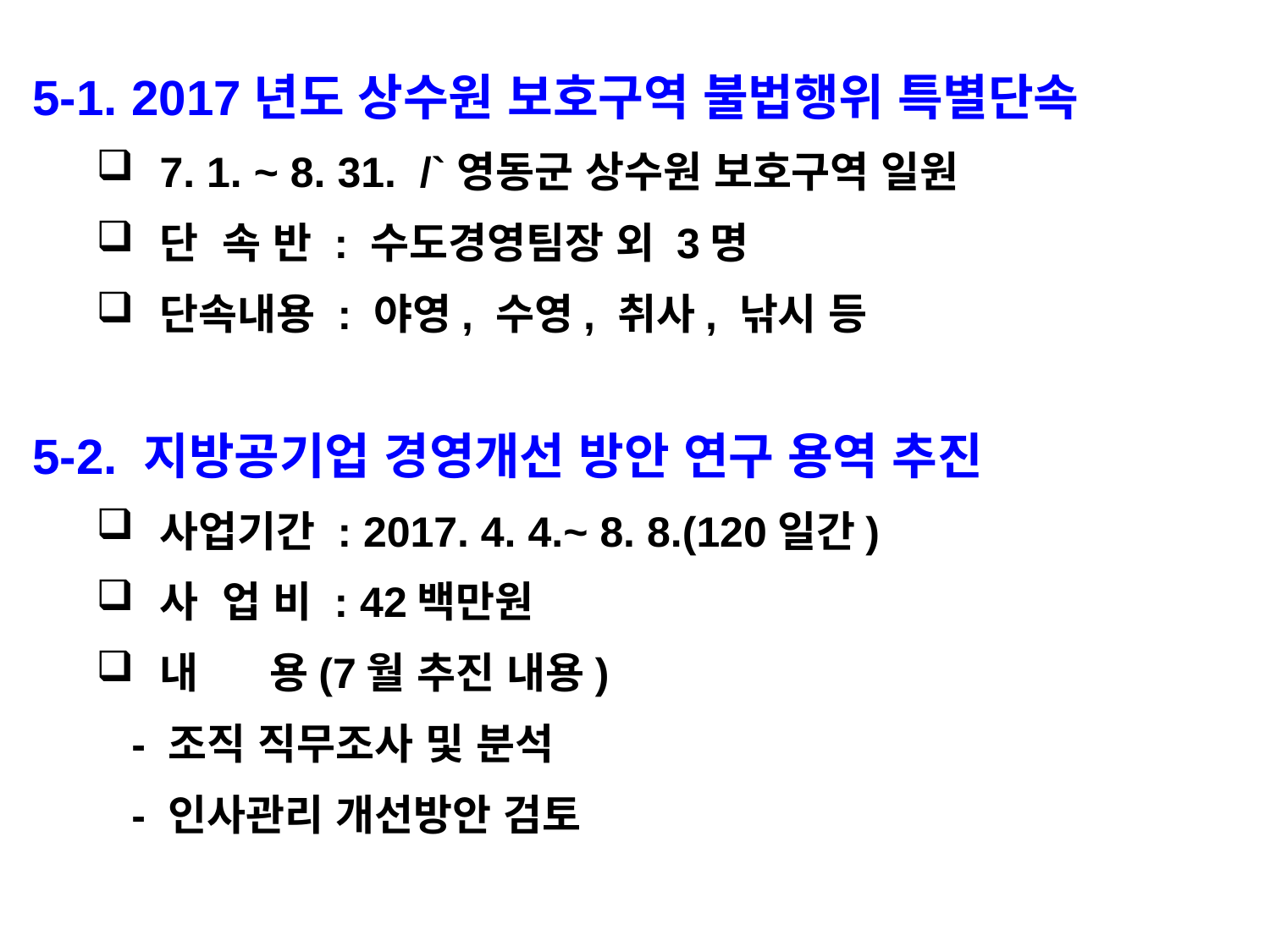

5-1. 2017년도 상수원 보호구역 불법행위 특별단속
7. 1. ~ 8. 31.  /`영동군 상수원 보호구역 일원
단  속 반 : 수도경영팀장 외 3명
단속내용 : 야영, 수영, 취사, 낚시 등
5-2. 지방공기업 경영개선 방안 연구 용역 추진
사업기간 : 2017. 4. 4.~ 8. 8.(120일간)
사  업 비 : 42백만원
내      용(7월 추진 내용)
   - 조직 직무조사 및 분석
   - 인사관리 개선방안 검토